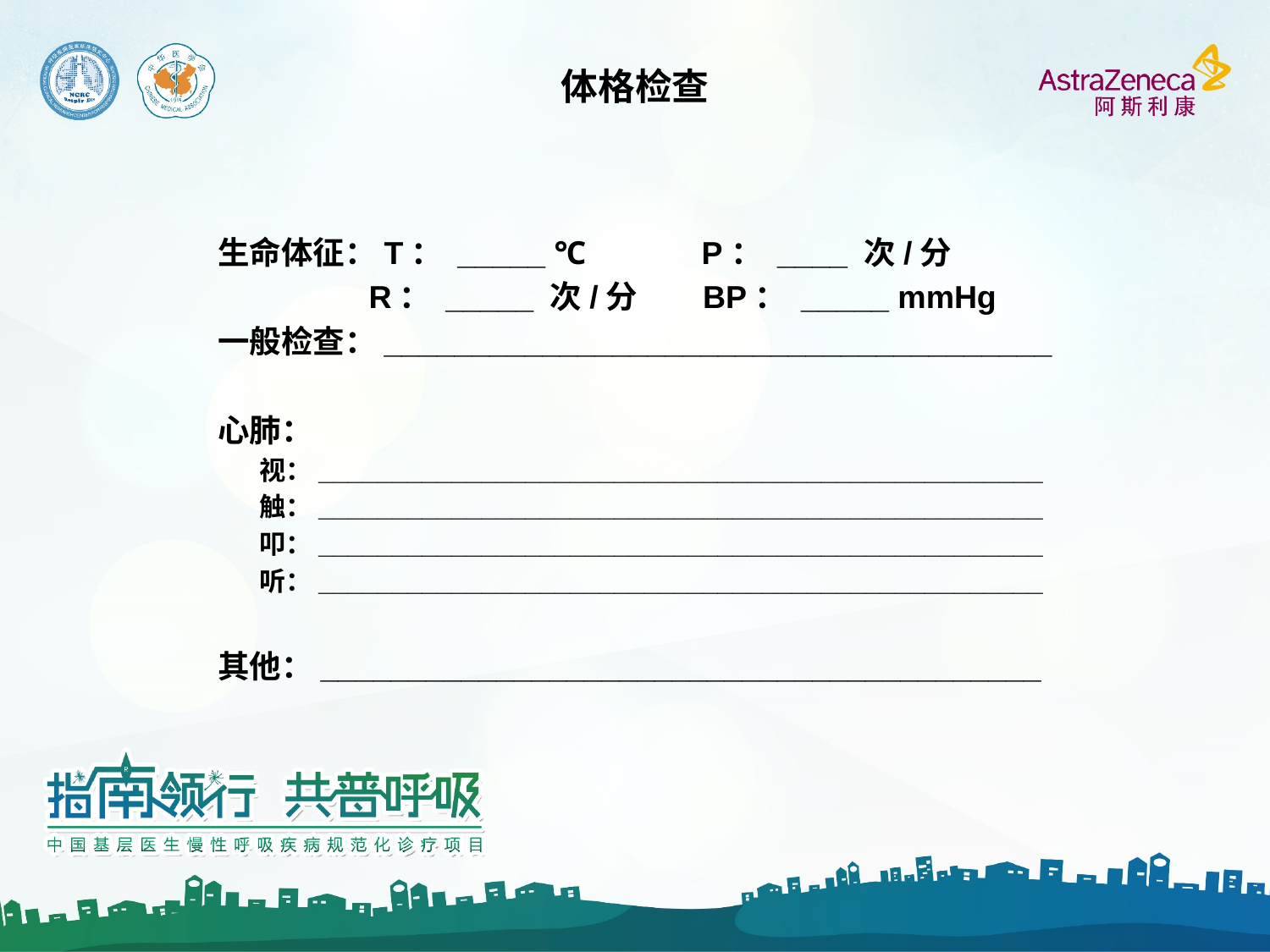

# 体格检查
生命体征：T： _____ ℃             P： ____ 次/分
                 R： _____ 次/分        BP： _____ mmHg
一般检查：______________________________________

心肺：
视：_________________________________________________
触：_________________________________________________
叩：_________________________________________________
听：_________________________________________________

其他：_________________________________________